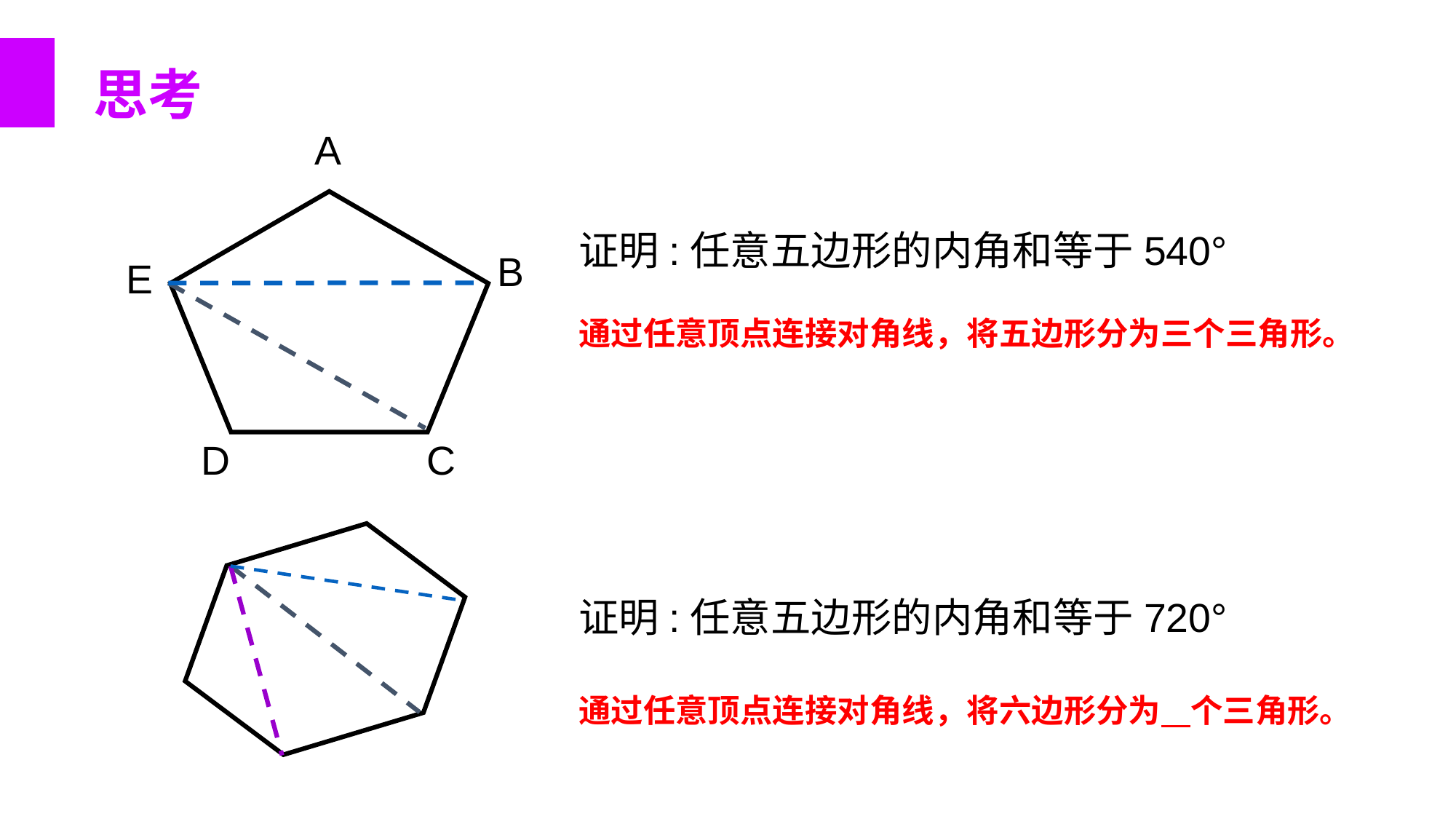

思考
A

证明:任意五边形的内角和等于540°
B
E

通过任意顶点连接对角线，将五边形分为三个三角形。
D
C

证明:任意五边形的内角和等于720°
通过任意顶点连接对角线，将六边形分为    个三角形。